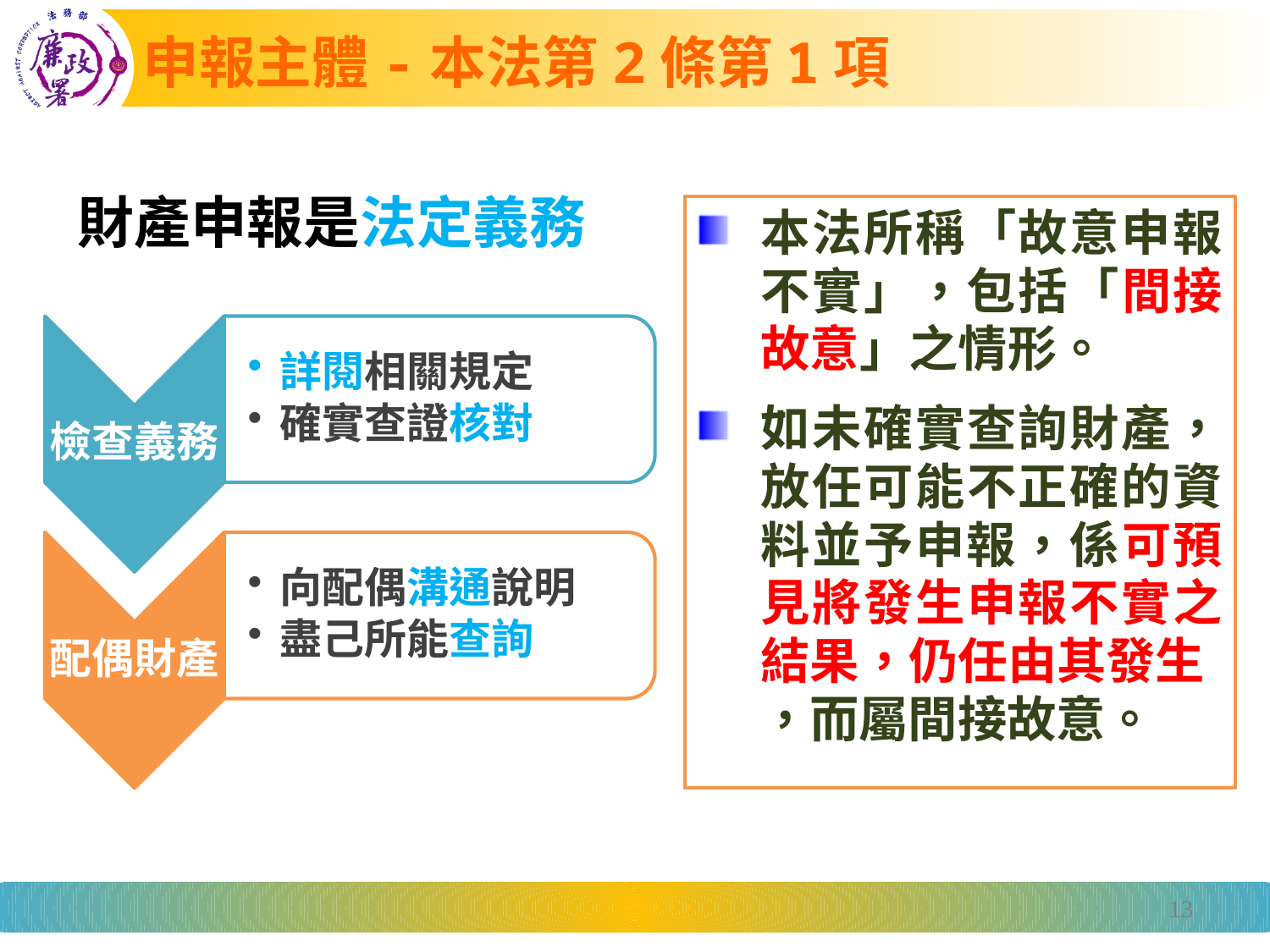

申報主體-本法第2條第1項
財產申報是法定義務
本法所稱「故意申報不實」，包括「間接故意」之情形。
如未確實查詢財產，放任可能不正確的資料並予申報，係可預見將發生申報不實之結果，仍任由其發生
，而屬間接故意。

檢查義務
詳閱相關規定
確實查證核對
配偶財產
向配偶溝通說明
盡己所能查詢
13